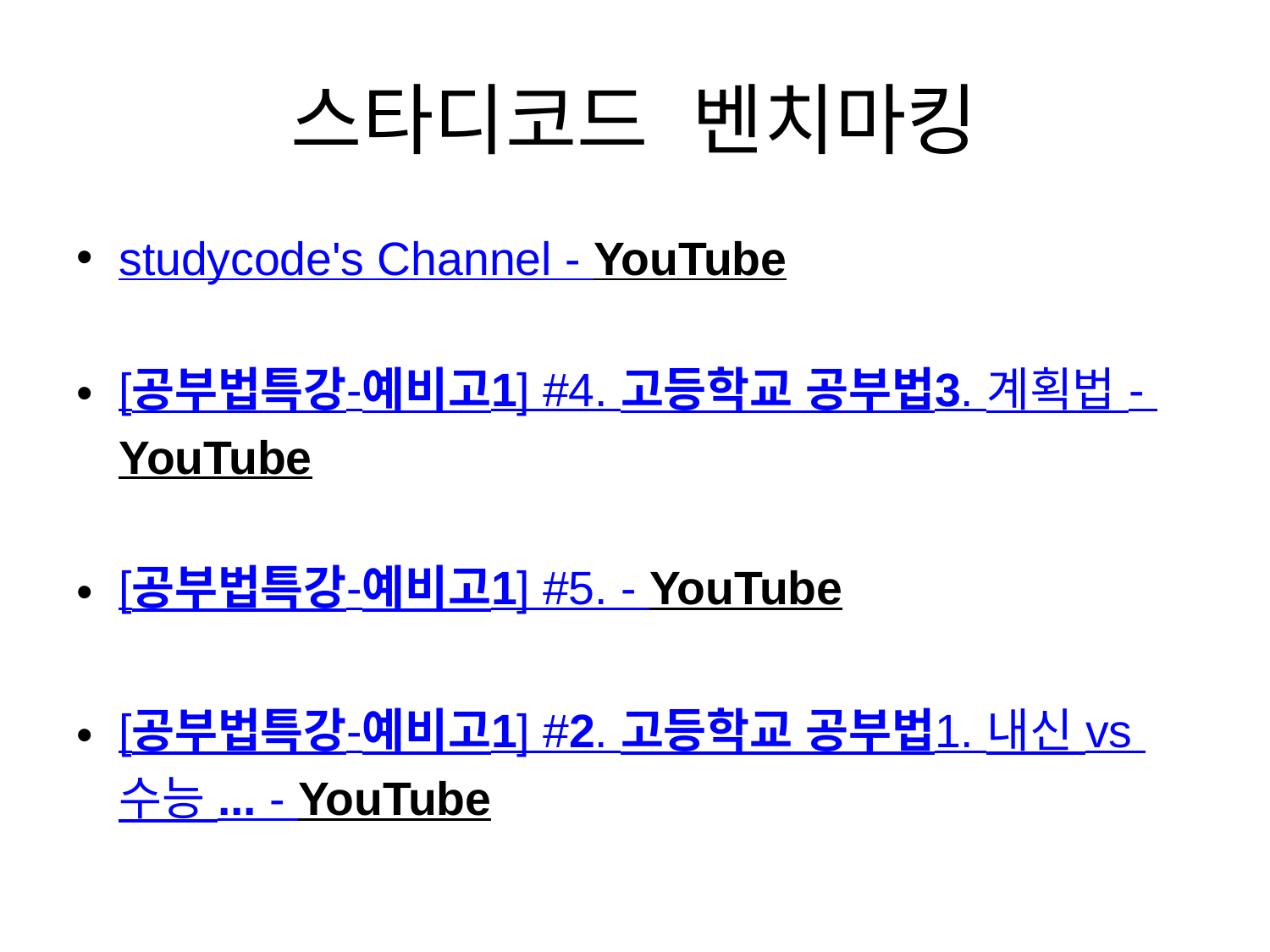

# 스타디코드  벤치마킹
studycode's Channel - YouTube

[공부법특강-예비고1] #4. 고등학교 공부법3. 계획법 - YouTube

[공부법특강-예비고1] #5. - YouTube

[공부법특강-예비고1] #2. 고등학교 공부법1. 내신 vs 수능 ... - YouTube